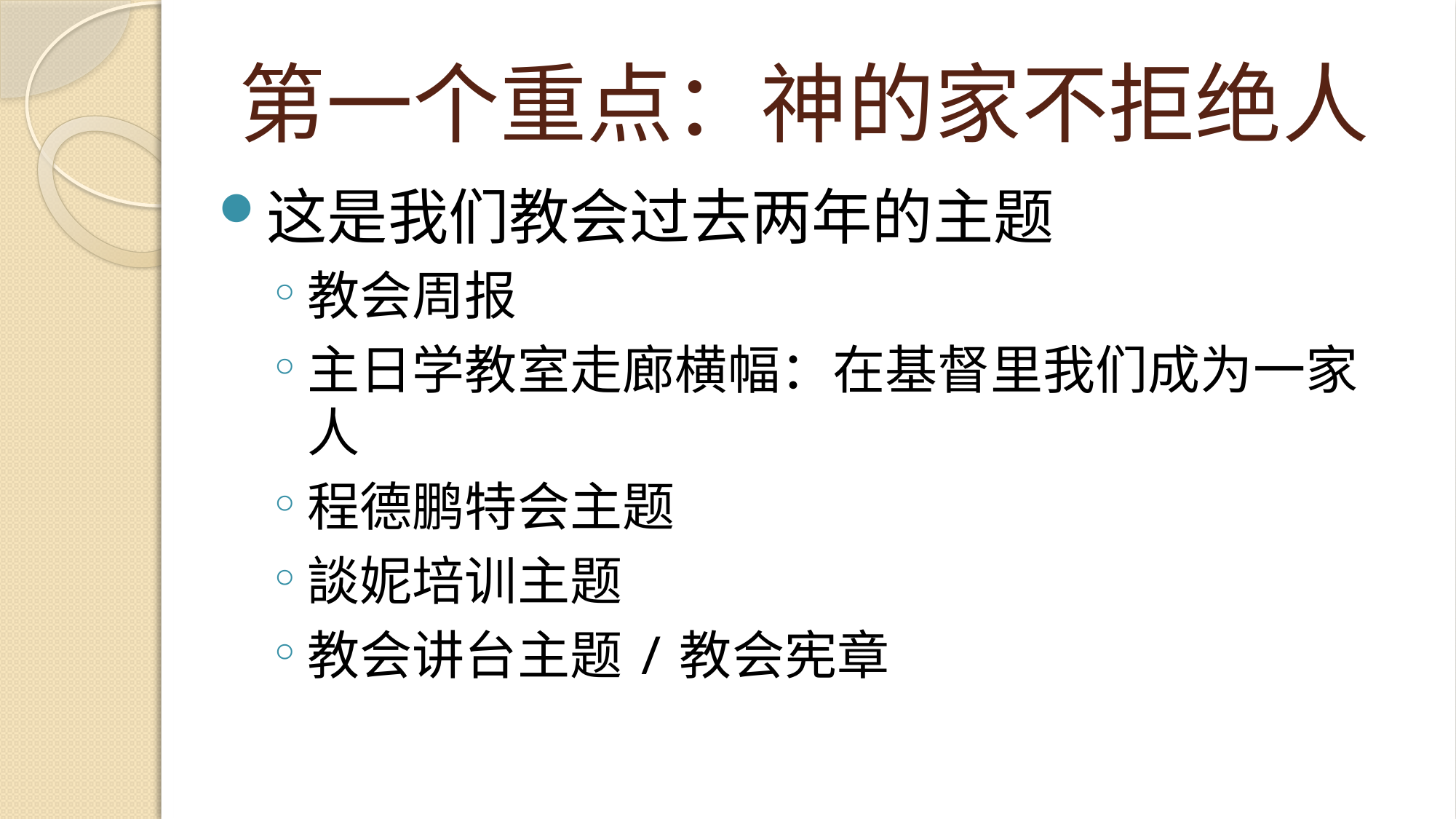

# 第一个重点：神的家不拒绝人
这是我们教会过去两年的主题
教会周报
主日学教室走廊横幅：在基督里我们成为一家人
程德鹏特会主题
談妮培训主题
教会讲台主题/教会宪章